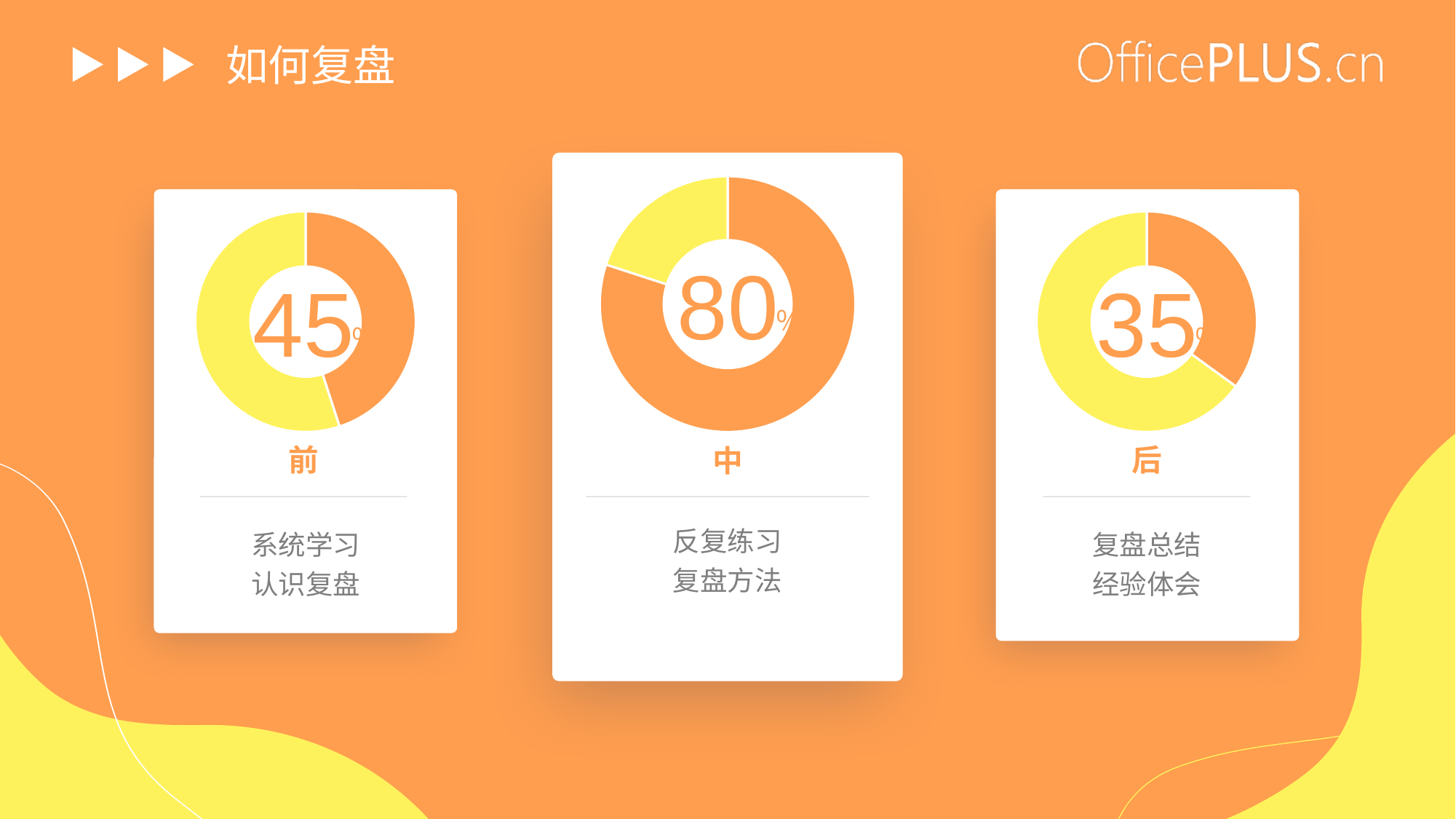

# 如何复盘

### Chart

| Category | 销售额 |
|---|---|
| 占比 | 0.8 |
| 无需改变 | 0.19999999999999996 |

### Chart

| Category | 销售额 |
|---|---|
| 占比 | 0.45 |
| 无需改变 | 0.55 |

### Chart

| Category | 销售额 |
|---|---|
| 占比 | 0.35 |
| 无需改变 | 0.65 |
80
45
35
％
％
％
前
后
中
反复练习
复盘方法
系统学习
认识复盘
复盘总结
经验体会